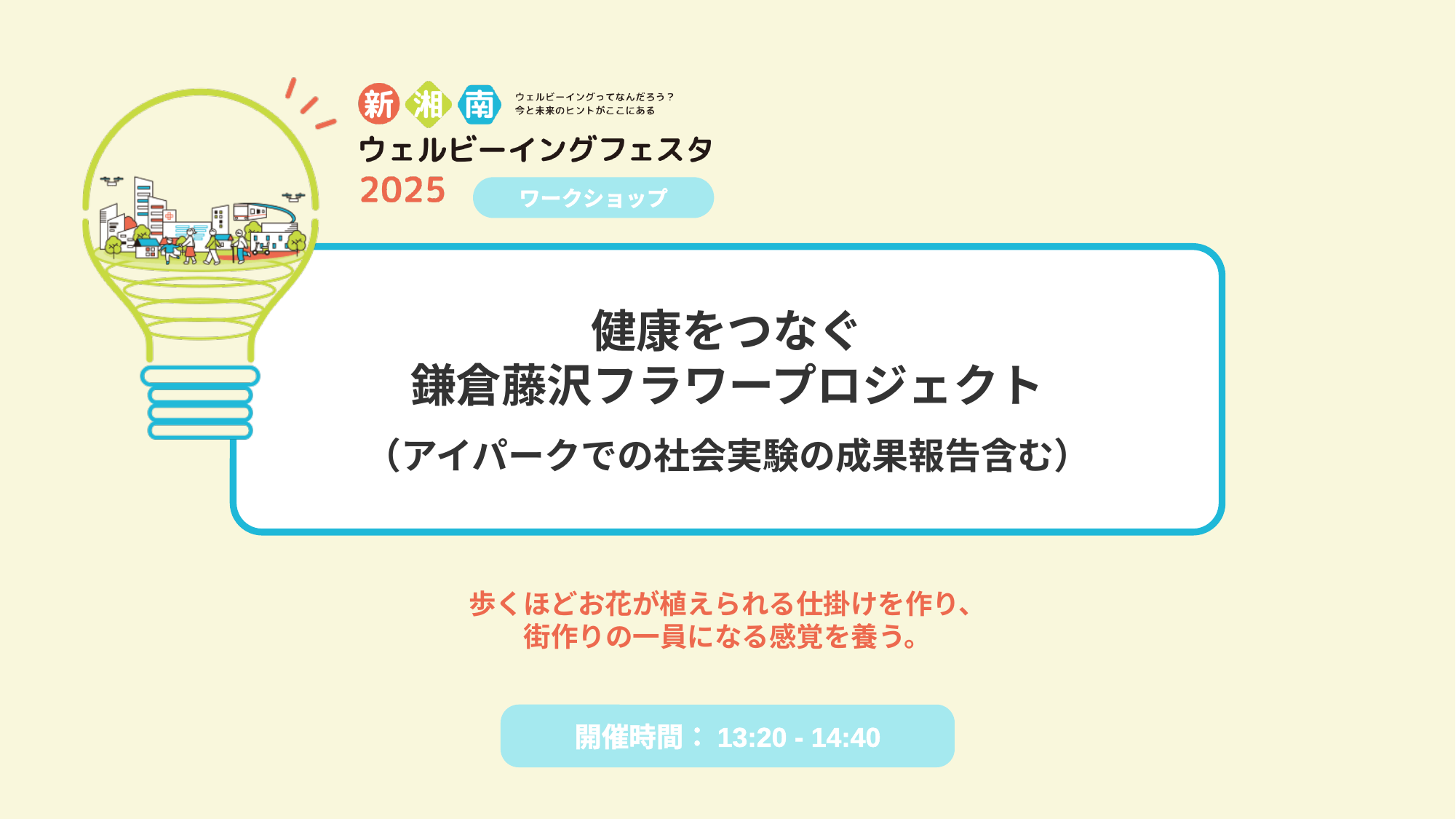

B③
健康をつなぐ
鎌倉藤沢フラワープロジェクト
（アイパークでの社会実験の成果報告含む）
歩くほどお花が植えられる仕掛けを作り、
街作りの⼀員になる感覚を養う。
開催時間：13:20 - 14:40